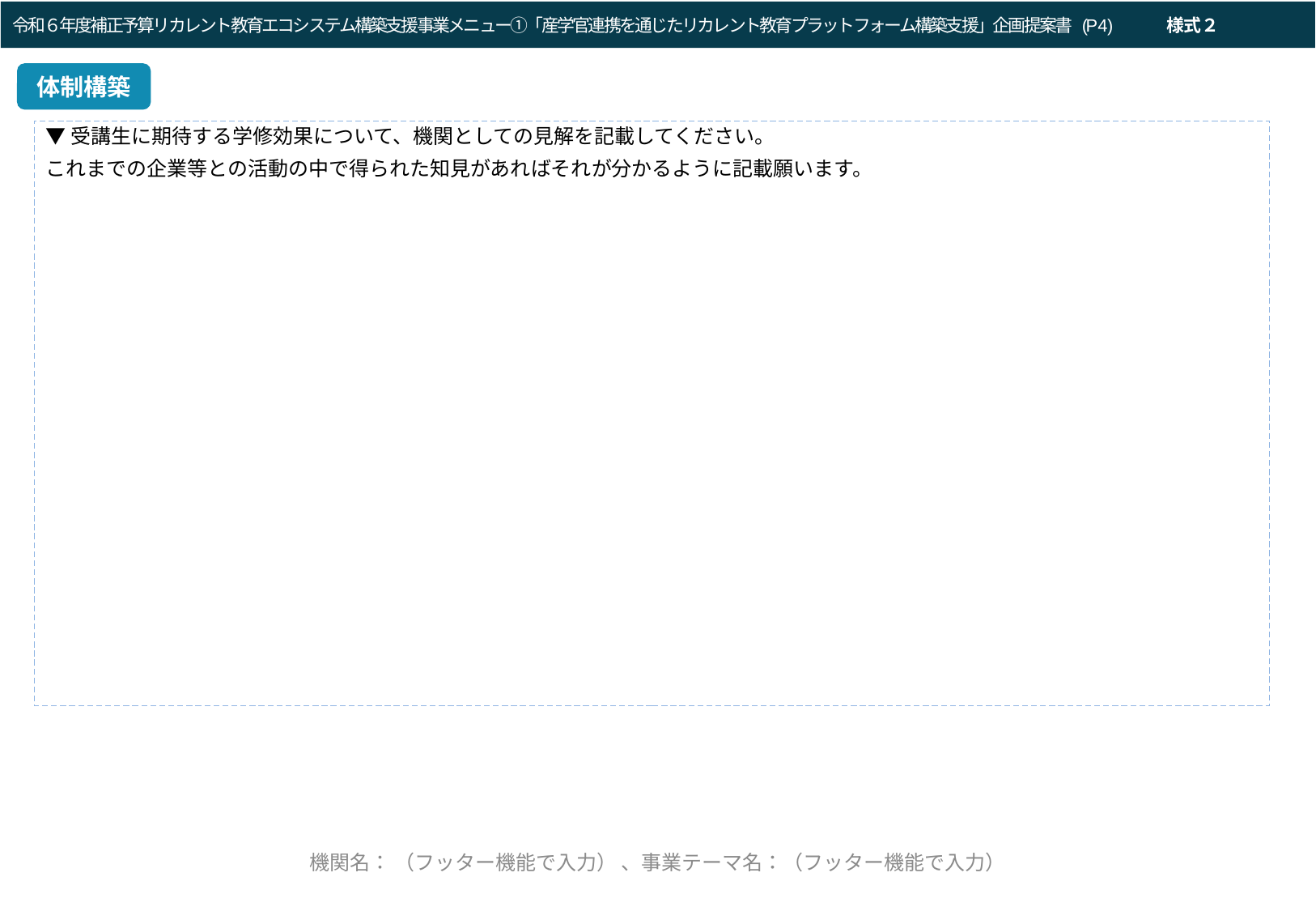

令和６年度補正予算リカレント教育エコシステム構築支援事業メニュー①「産学官連携を通じたリカレント教育プラットフォーム構築支援」企画提案書 (P4)　　　様式２
令和３年度「DX等成長分野を中心とした就職・転職支援のためのリカレント教育推進事業」企画提案書（Ⅰ：DXリテラシー）(P4)
体制構築
▼受講生に期待する学修効果について、機関としての見解を記載してください。
これまでの企業等との活動の中で得られた知見があればそれが分かるように記載願います。

←フッターを以後のページ全てに必ず記入
機関名： （フッター機能で入力） 、事業テーマ名：（フッター機能で入力）